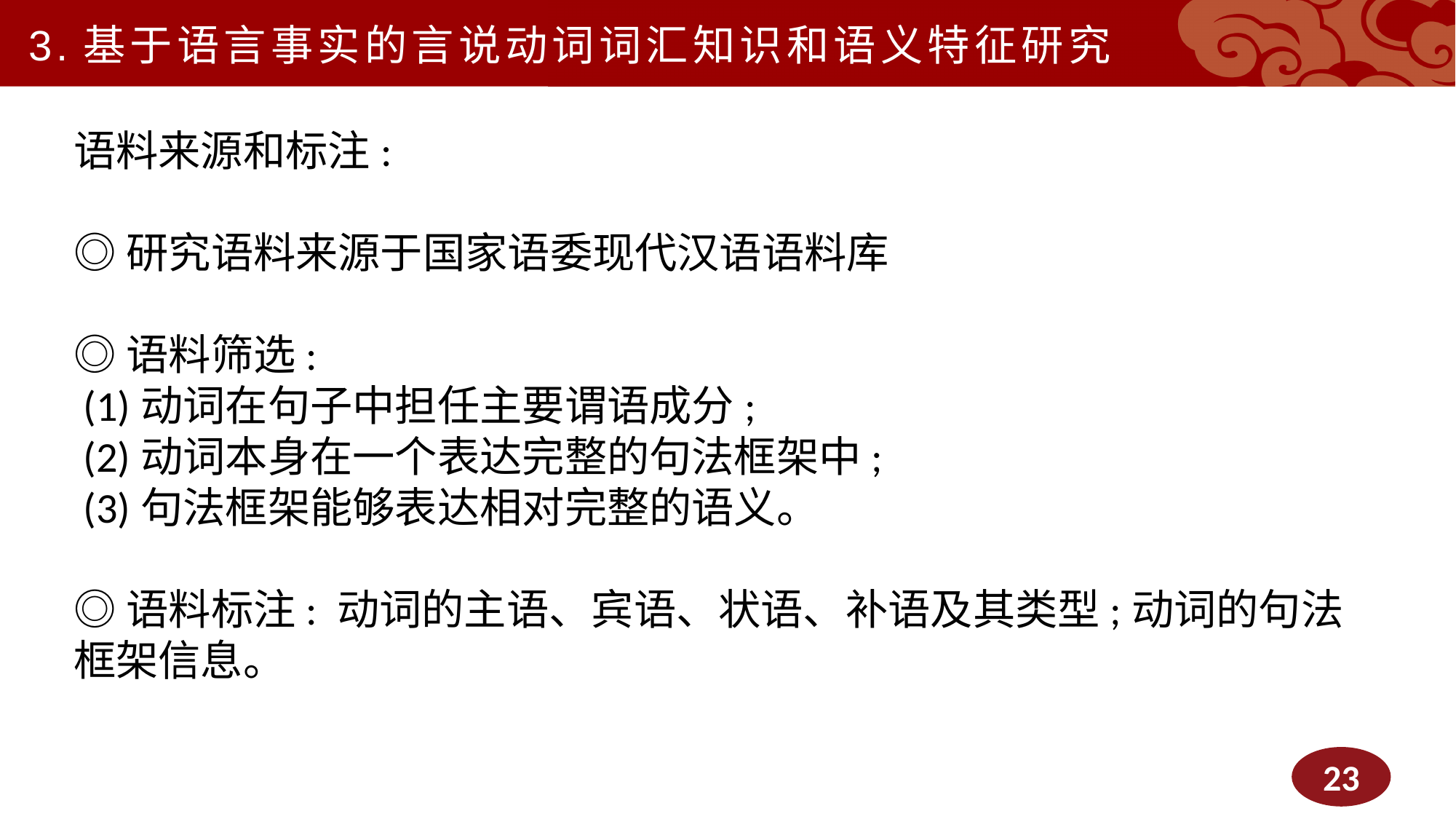

3.基于语言事实的言说动词词汇知识和语义特征研究
语料来源和标注:

◎研究语料来源于国家语委现代汉语语料库

◎语料筛选:
 (1)动词在句子中担任主要谓语成分;
 (2)动词本身在一个表达完整的句法框架中;
 (3)句法框架能够表达相对完整的语义。

◎语料标注: 动词的主语、宾语、状语、补语及其类型;动词的句法框架信息。